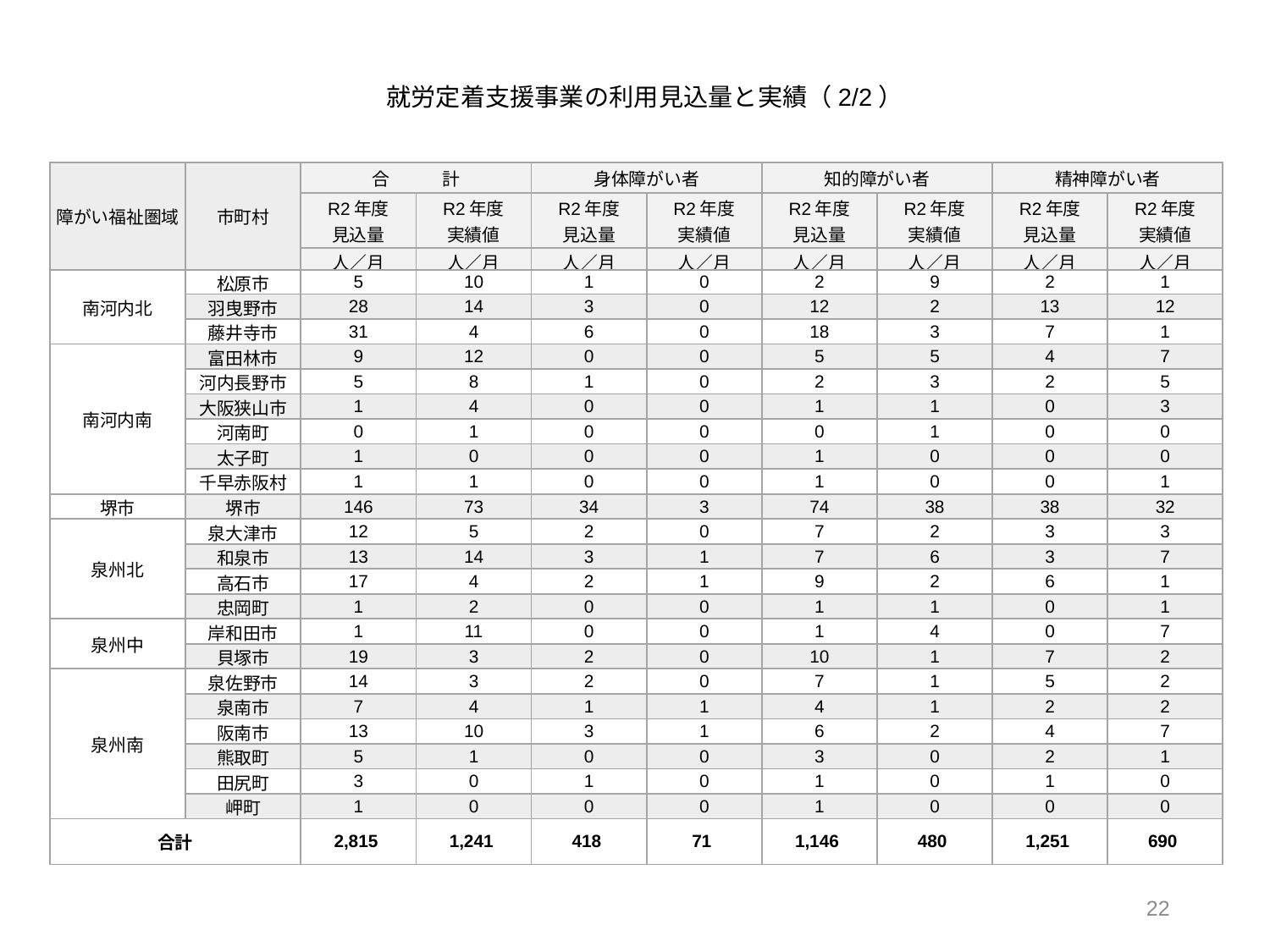

就労定着支援事業の利用見込量と実績（2/2）
| 障がい福祉圏域 | 市町村 | 合　　　計 |  | 身体障がい者 |  | 知的障がい者 |  | 精神障がい者 |  |
| --- | --- | --- | --- | --- | --- | --- | --- | --- | --- |
|  |  | R2年度 見込量 | R2年度 実績値 | R2年度 見込量 | R2年度 実績値 | R2年度 見込量 | R2年度 実績値 | R2年度 見込量 | R2年度 実績値 |
|  |  | 人／月 | 人／月 | 人／月 | 人／月 | 人／月 | 人／月 | 人／月 | 人／月 |
| 南河内北 | 松原市 | 5 | 10 | 1 | 0 | 2 | 9 | 2 | 1 |
|  | 羽曳野市 | 28 | 14 | 3 | 0 | 12 | 2 | 13 | 12 |
|  | 藤井寺市 | 31 | 4 | 6 | 0 | 18 | 3 | 7 | 1 |
| 南河内南 | 富田林市 | 9 | 12 | 0 | 0 | 5 | 5 | 4 | 7 |
|  | 河内長野市 | 5 | 8 | 1 | 0 | 2 | 3 | 2 | 5 |
|  | 大阪狭山市 | 1 | 4 | 0 | 0 | 1 | 1 | 0 | 3 |
|  | 河南町 | 0 | 1 | 0 | 0 | 0 | 1 | 0 | 0 |
|  | 太子町 | 1 | 0 | 0 | 0 | 1 | 0 | 0 | 0 |
|  | 千早赤阪村 | 1 | 1 | 0 | 0 | 1 | 0 | 0 | 1 |
| 堺市 | 堺市 | 146 | 73 | 34 | 3 | 74 | 38 | 38 | 32 |
| 泉州北 | 泉大津市 | 12 | 5 | 2 | 0 | 7 | 2 | 3 | 3 |
|  | 和泉市 | 13 | 14 | 3 | 1 | 7 | 6 | 3 | 7 |
|  | 高石市 | 17 | 4 | 2 | 1 | 9 | 2 | 6 | 1 |
|  | 忠岡町 | 1 | 2 | 0 | 0 | 1 | 1 | 0 | 1 |
| 泉州中 | 岸和田市 | 1 | 11 | 0 | 0 | 1 | 4 | 0 | 7 |
|  | 貝塚市 | 19 | 3 | 2 | 0 | 10 | 1 | 7 | 2 |
| 泉州南 | 泉佐野市 | 14 | 3 | 2 | 0 | 7 | 1 | 5 | 2 |
|  | 泉南市 | 7 | 4 | 1 | 1 | 4 | 1 | 2 | 2 |
|  | 阪南市 | 13 | 10 | 3 | 1 | 6 | 2 | 4 | 7 |
|  | 熊取町 | 5 | 1 | 0 | 0 | 3 | 0 | 2 | 1 |
|  | 田尻町 | 3 | 0 | 1 | 0 | 1 | 0 | 1 | 0 |
|  | 岬町 | 1 | 0 | 0 | 0 | 1 | 0 | 0 | 0 |
| 合計 |  | 2,815 | 1,241 | 418 | 71 | 1,146 | 480 | 1,251 | 690 |
22